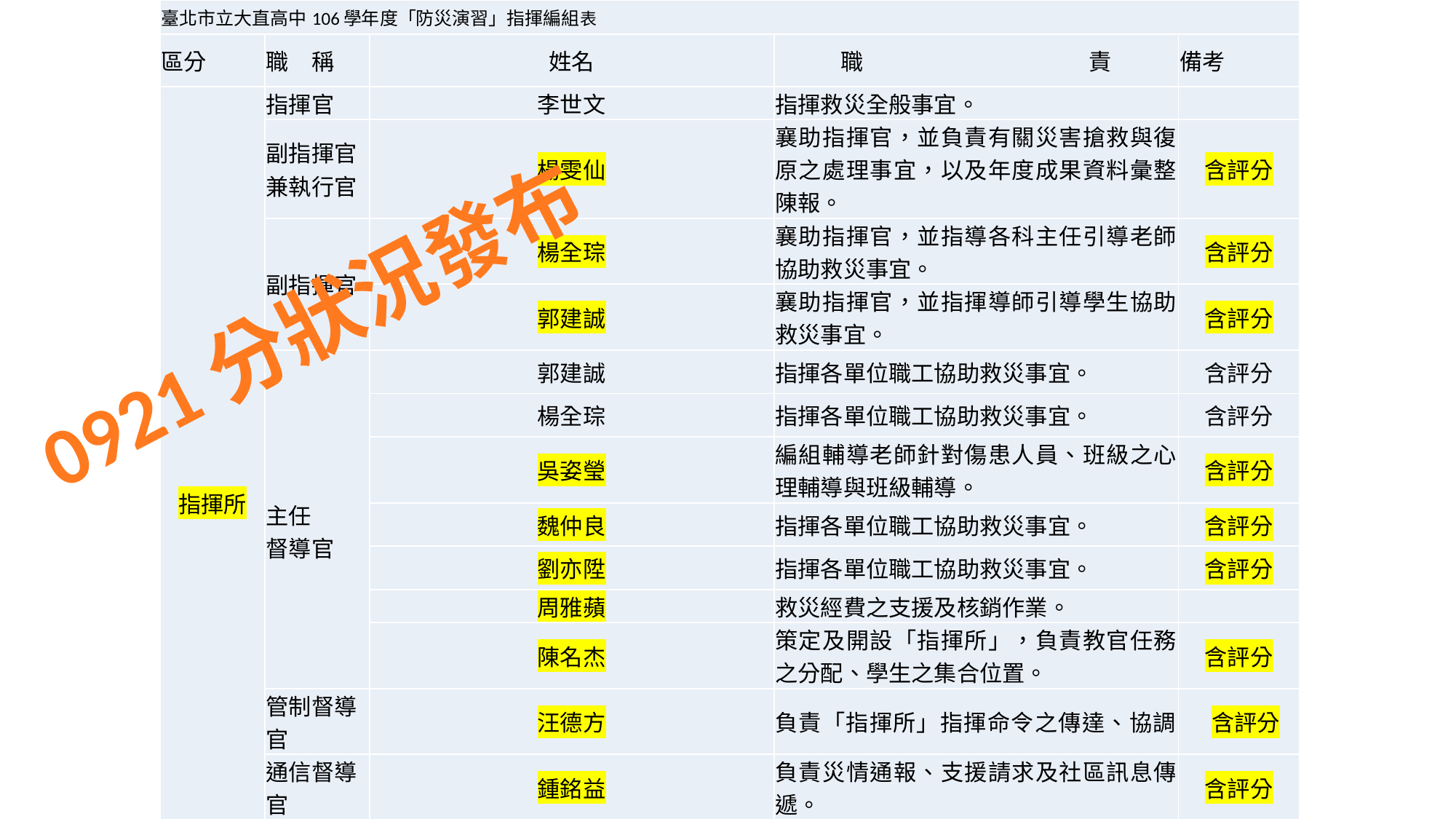

| 臺北市立大直高中106學年度「防災演習」指揮編組表 |  |  |  |  |
| --- | --- | --- | --- | --- |
| 區分 | 職　稱 | 姓名 | 職　 　　　　　　　　責 | 備考 |
| 指揮所 | 指揮官 | 李世文 | 指揮救災全般事宜。 |  |
|  | 副指揮官兼執行官 | 楊雯仙 | 襄助指揮官，並負責有關災害搶救與復原之處理事宜，以及年度成果資料彙整陳報。 | 含評分 |
|  | 副指揮官 | 楊全琮 | 襄助指揮官，並指導各科主任引導老師協助救災事宜。 | 含評分 |
|  |  | 郭建誠 | 襄助指揮官，並指揮導師引導學生協助救災事宜。 | 含評分 |
|  | 主任 督導官 | 郭建誠 | 指揮各單位職工協助救災事宜。 | 含評分 |
|  |  | 楊全琮 | 指揮各單位職工協助救災事宜。 | 含評分 |
|  |  | 吳姿瑩 | 編組輔導老師針對傷患人員、班級之心理輔導與班級輔導。 | 含評分 |
|  |  | 魏仲良 | 指揮各單位職工協助救災事宜。 | 含評分 |
|  |  | 劉亦陞 | 指揮各單位職工協助救災事宜。 | 含評分 |
|  |  | 周雅蘋 | 救災經費之支援及核銷作業。 |  |
|  |  | 陳名杰 | 策定及開設「指揮所」，負責教官任務之分配、學生之集合位置。 | 含評分 |
|  | 管制督導官 | 汪德方 | 負責「指揮所」指揮命令之傳達、協調。 | 含評分 |
|  | 通信督導官 | 鍾銘益 | 負責災情通報、支援請求及社區訊息傳遞。 | 含評分 |
|  | 紀錄員 | 劉冠瑩 | 負責「指揮所」之資料彙整及救災過程之記錄(拍照)，並蒐集各組狀況，立即向「指揮所」回報。 |  |
0921分狀況發布